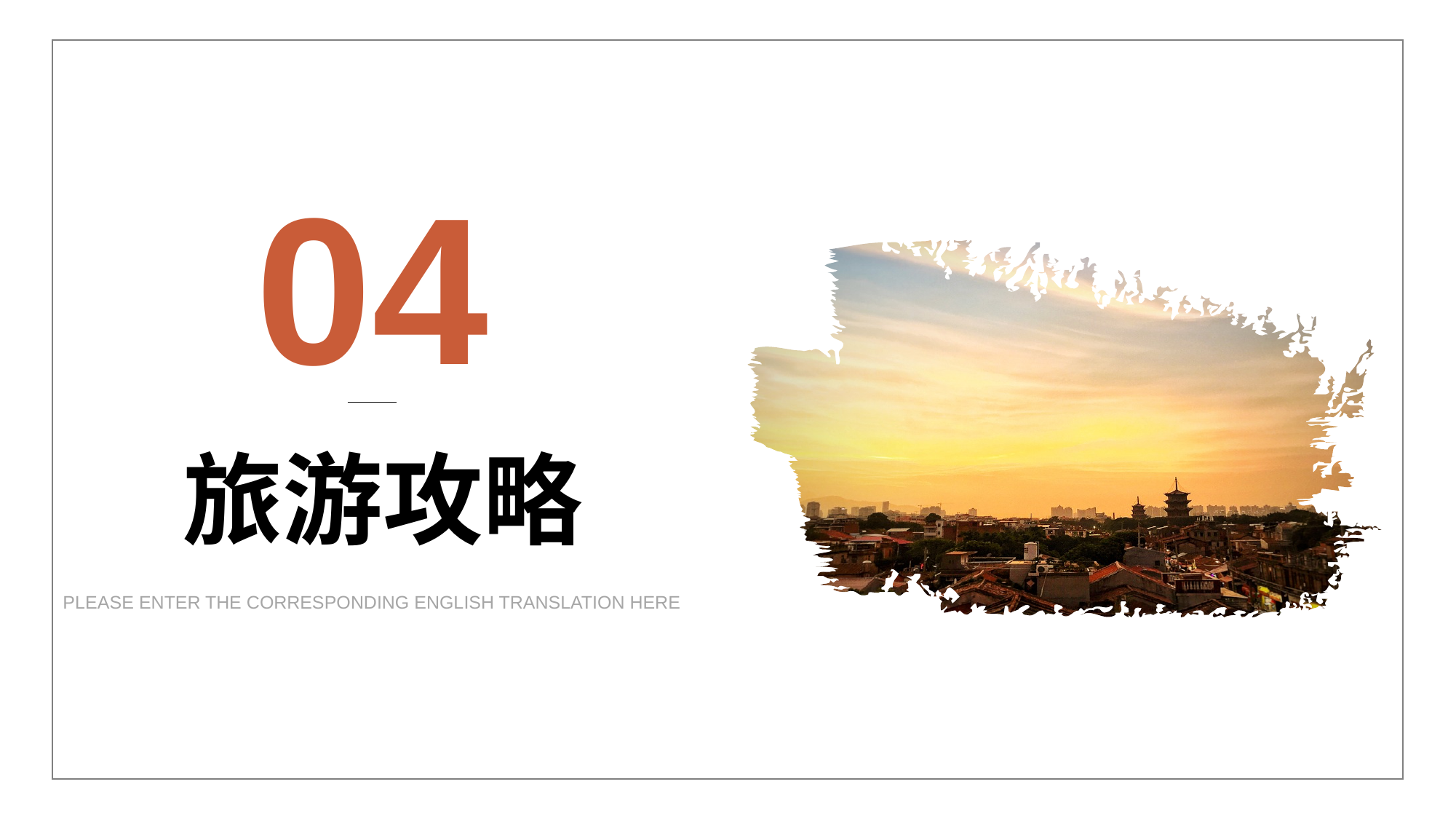

04

旅游攻略
PLEASE ENTER THE CORRESPONDING ENGLISH TRANSLATION HERE